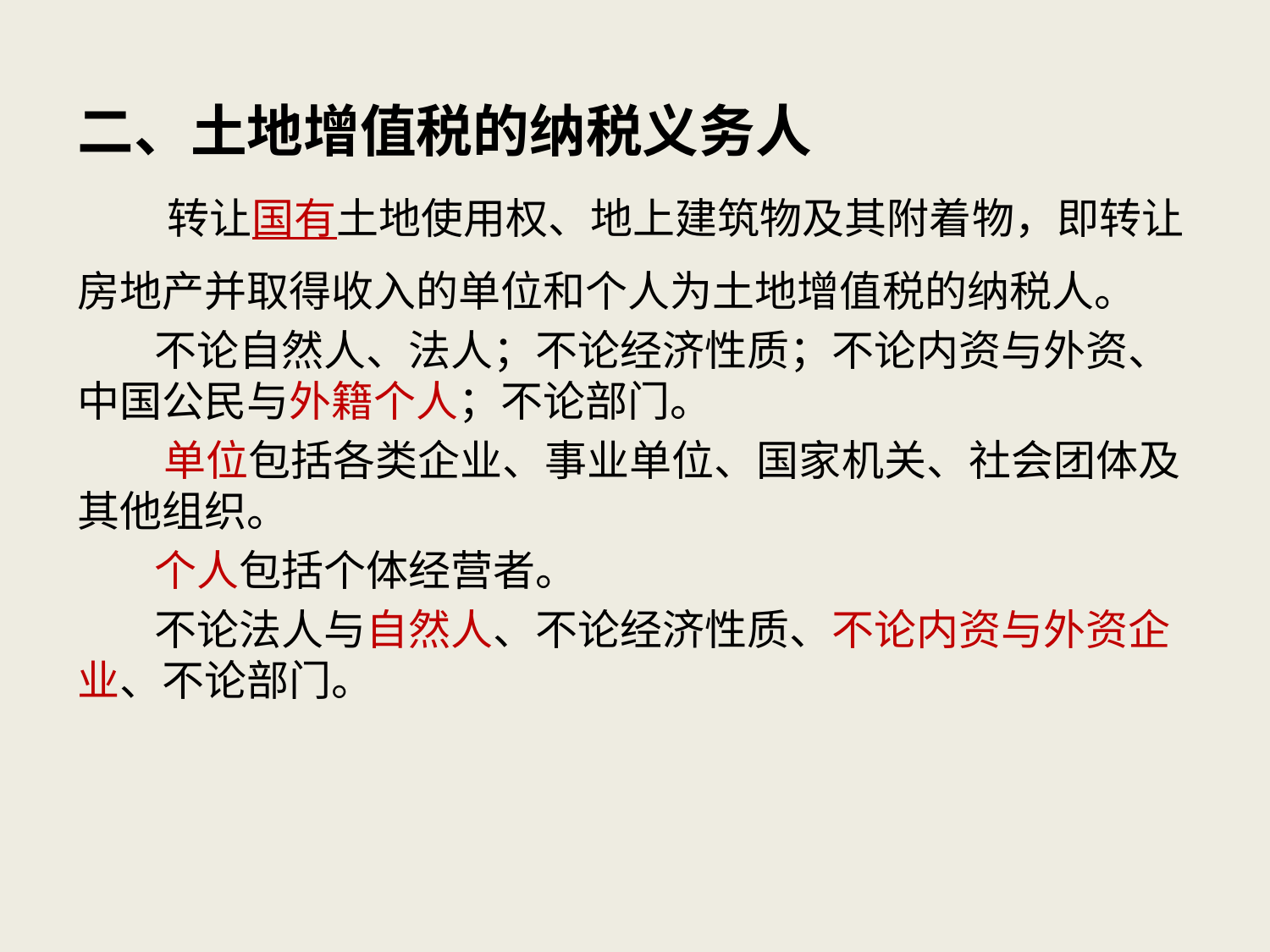

二、土地增值税的纳税义务人
      转让国有土地使用权、地上建筑物及其附着物，即转让房地产并取得收入的单位和个人为土地增值税的纳税人。
       不论自然人、法人；不论经济性质；不论内资与外资、中国公民与外籍个人；不论部门。
        单位包括各类企业、事业单位、国家机关、社会团体及其他组织。
       个人包括个体经营者。
       不论法人与自然人、不论经济性质、不论内资与外资企业、不论部门。